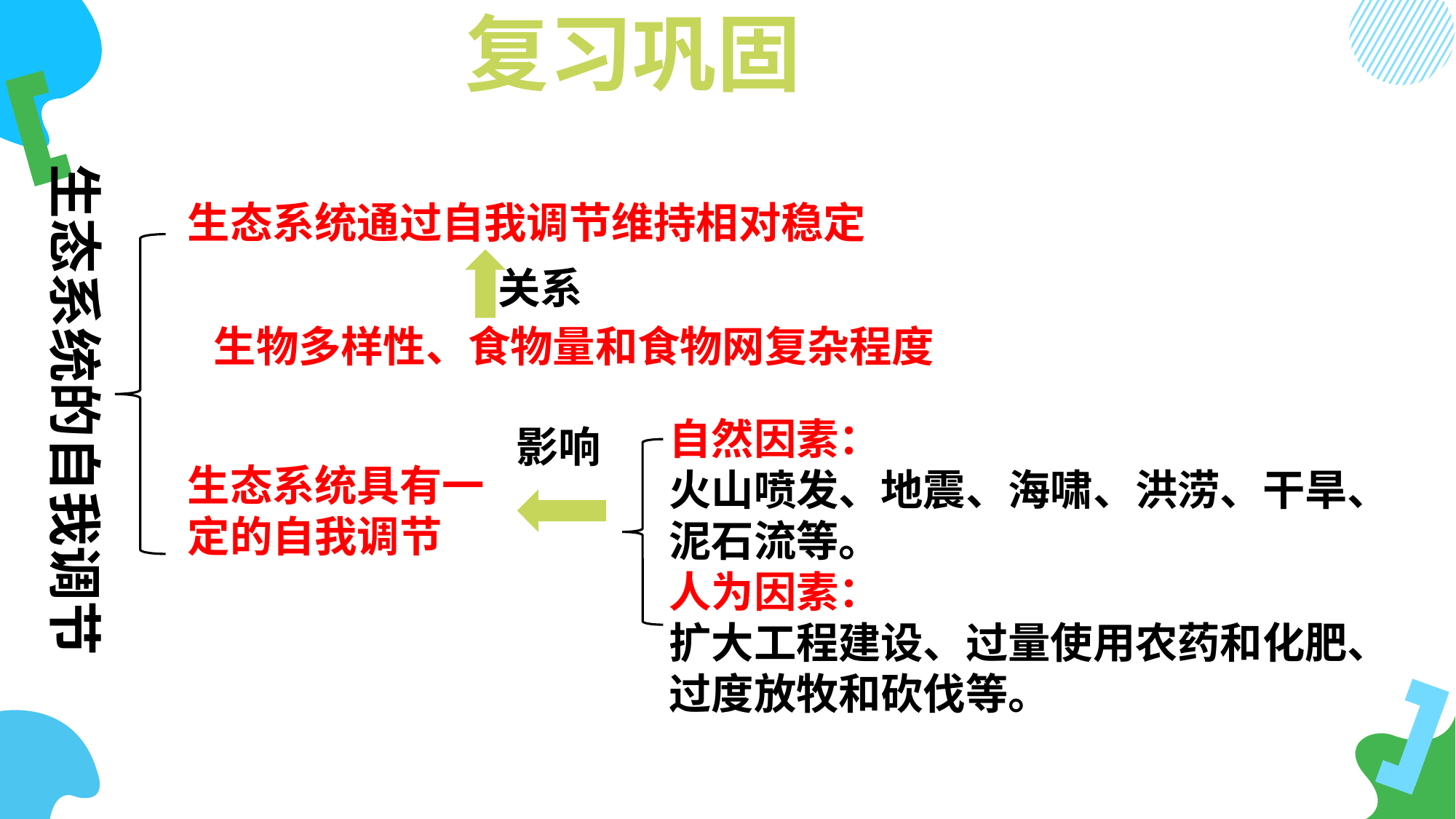

复习巩固
生态系统的自我调节
生态系统通过自我调节维持相对稳定

关系
生物多样性、食物量和食物网复杂程度
自然因素：
火山喷发、地震、海啸、洪涝、干旱、泥石流等。
人为因素：
扩大工程建设、过量使用农药和化肥、过度放牧和砍伐等。
影响

生态系统具有一定的自我调节